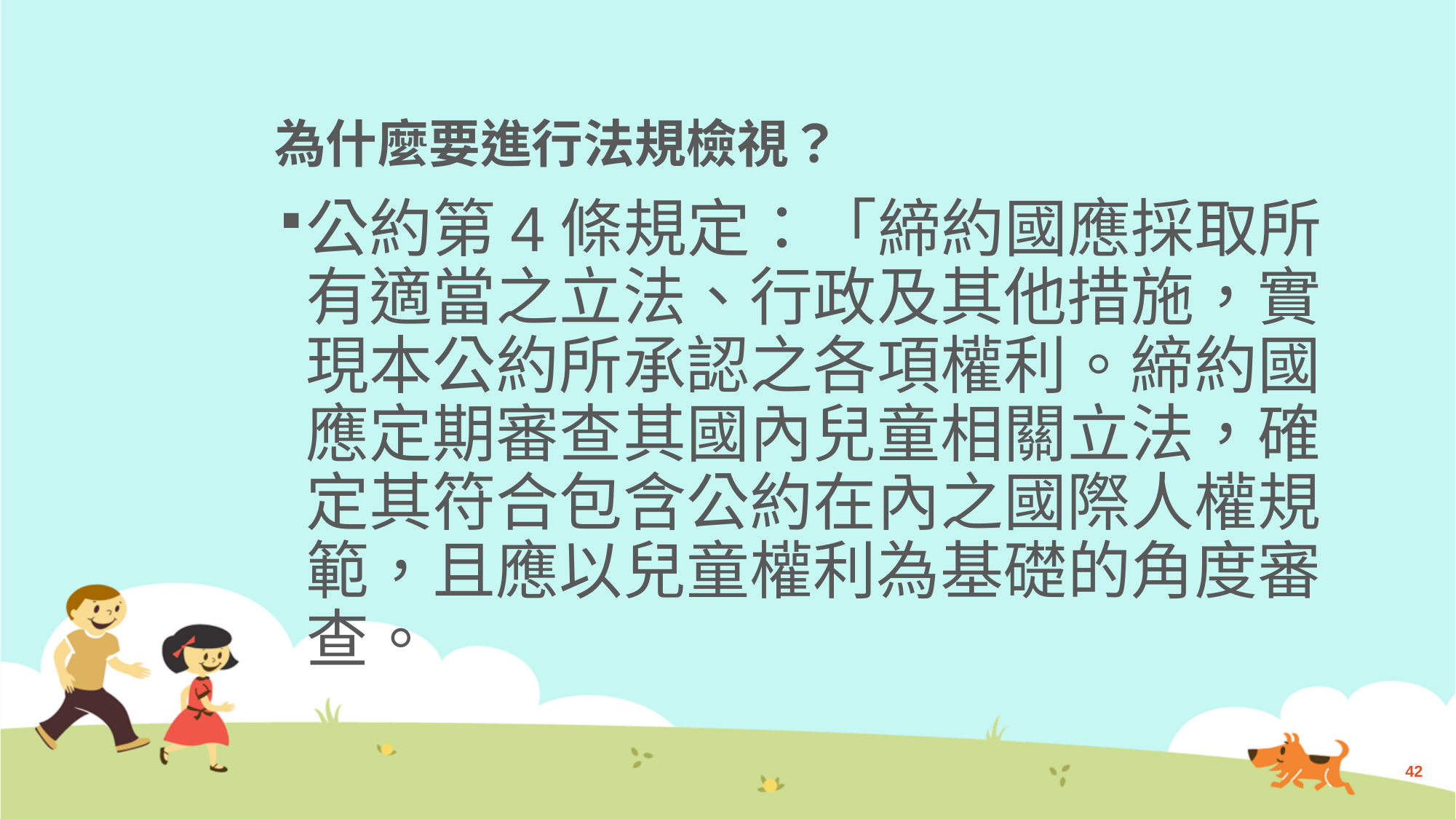

# 為什麼要進行法規檢視？
公約第4條規定：「締約國應採取所有適當之立法、行政及其他措施，實現本公約所承認之各項權利。締約國應定期審查其國內兒童相關立法，確定其符合包含公約在內之國際人權規範，且應以兒童權利為基礎的角度審查。
42